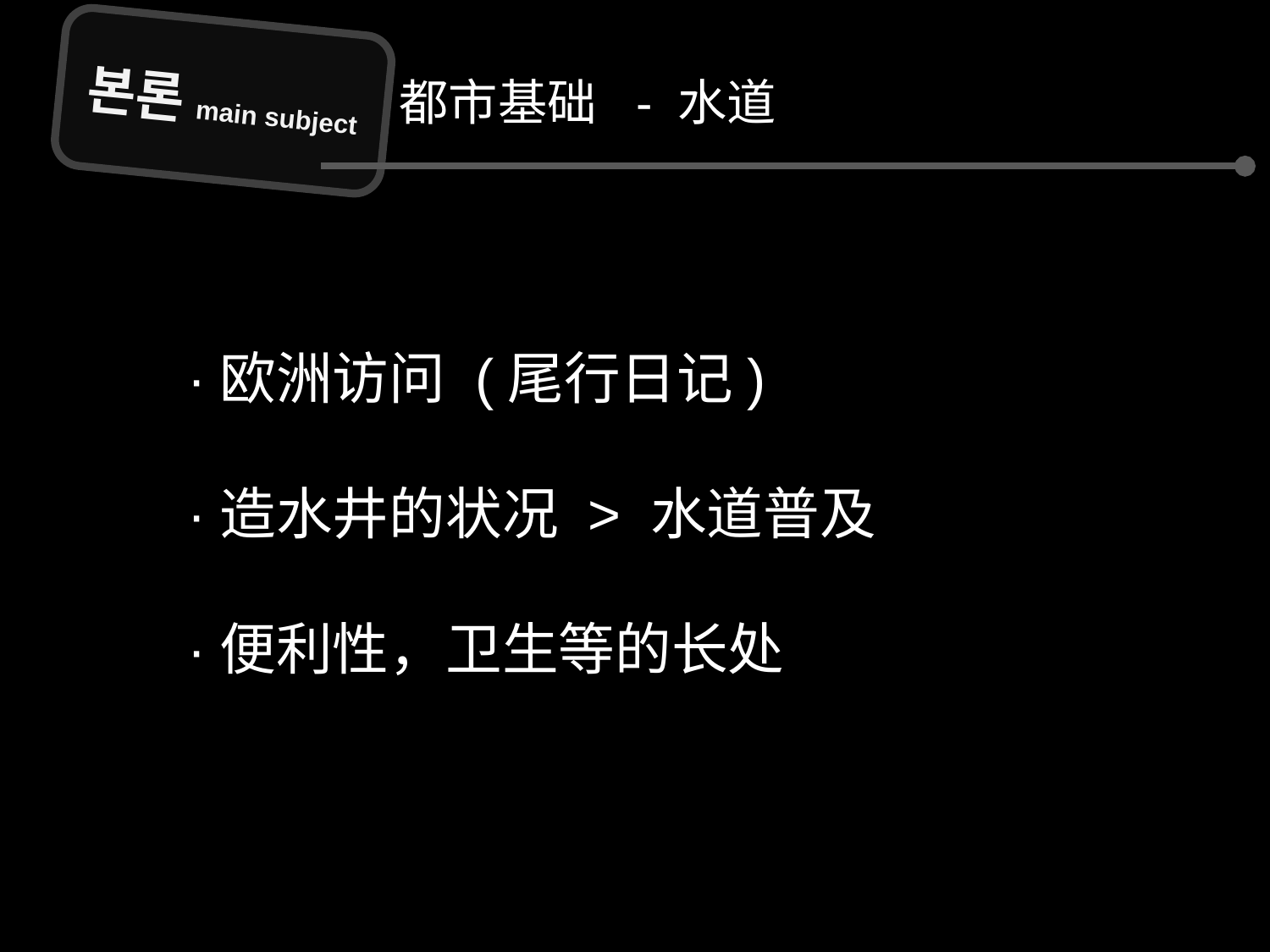

본론main subject
都市基础  - 水道
·欧洲访问 (尾行日记)

·造水井的状况 > 水道普及

·便利性，卫生等的长处